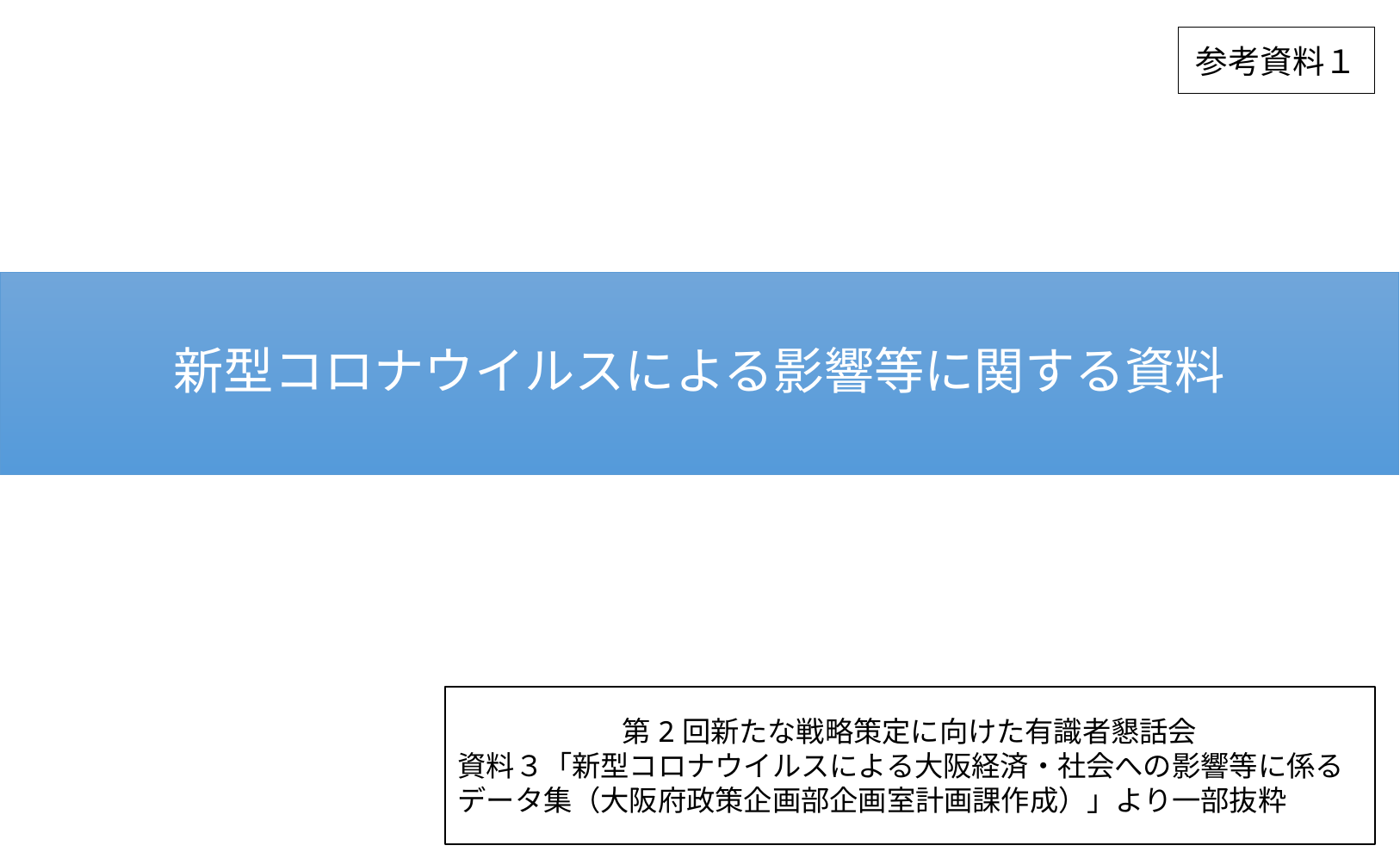

参考資料１
# 新型コロナウイルスによる影響等に関する資料
第2回新たな戦略策定に向けた有識者懇話会
資料３「新型コロナウイルスによる大阪経済・社会への影響等に係るデータ集（大阪府政策企画部企画室計画課作成）」より一部抜粋